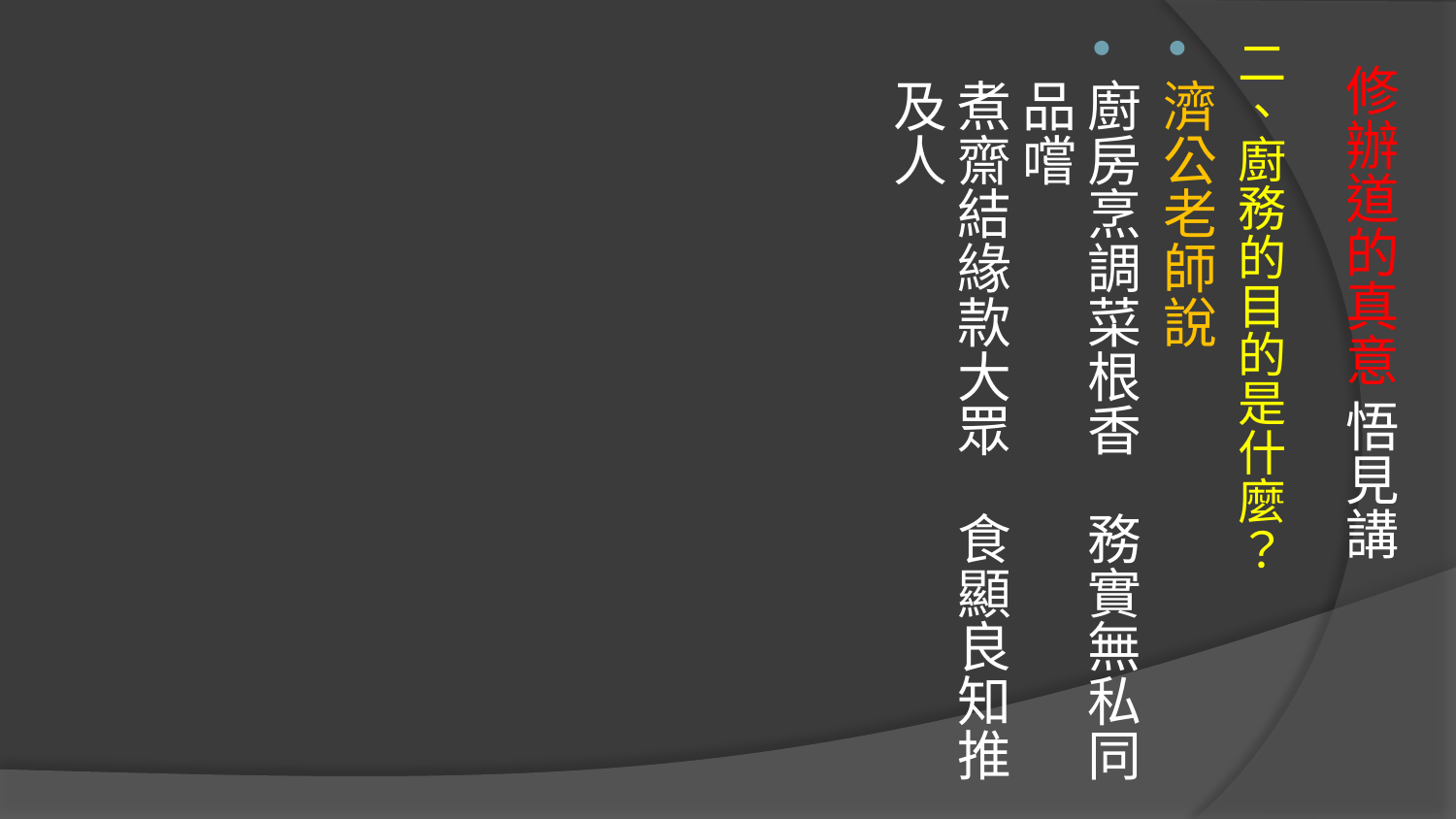

二、廚務的目的是什麼？
濟公老師說
廚房烹調菜根香　務實無私同品嚐
煮齋結緣款大眾　食顯良知推及人

# 修辦道的真意 悟見講